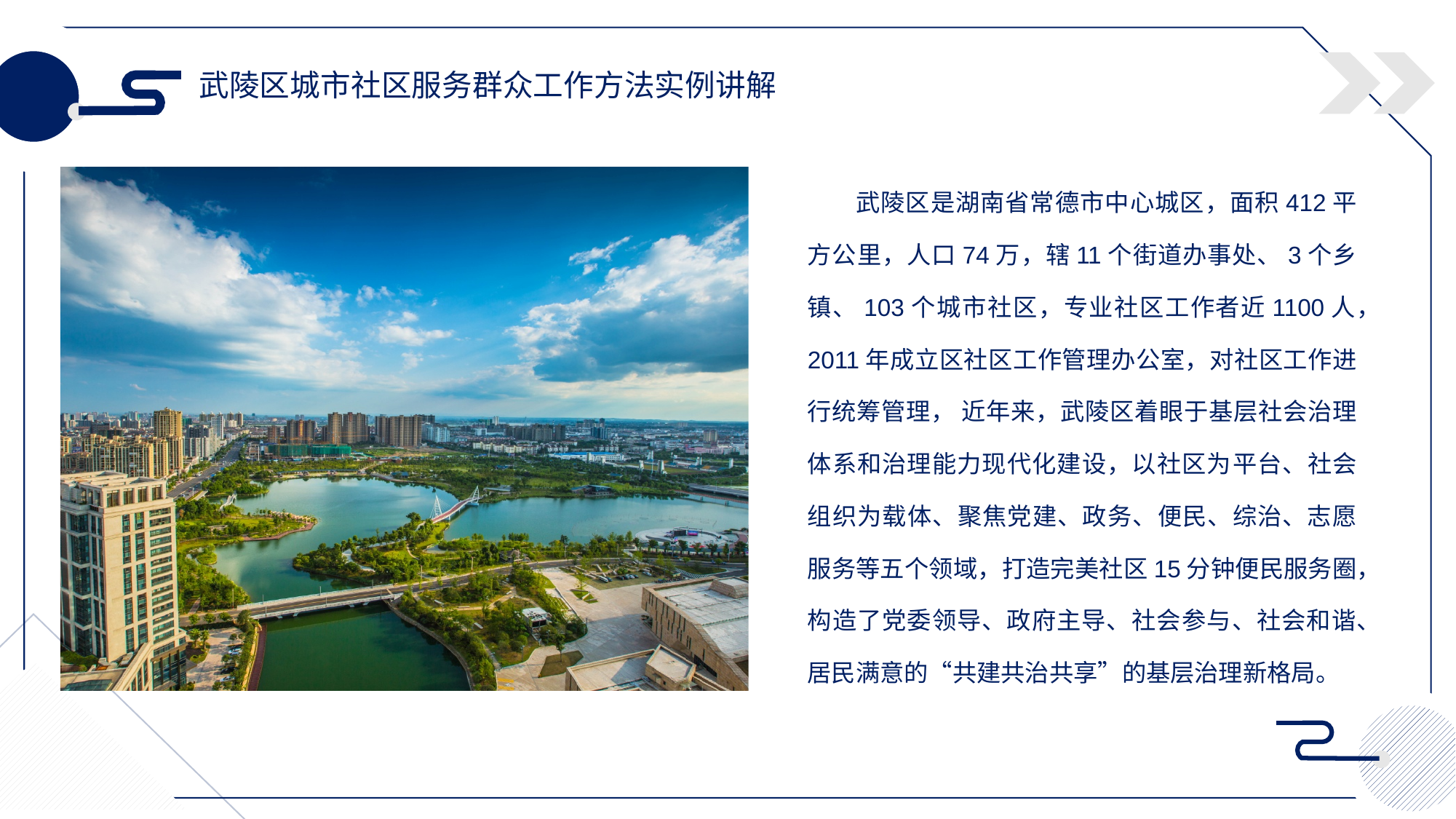

武陵区城市社区服务群众工作方法实例讲解
武陵区是湖南省常德市中心城区，面积412平方公里，人口74万，辖11个街道办事处、3个乡镇、103个城市社区，专业社区工作者近1100人，2011年成立区社区工作管理办公室，对社区工作进行统筹管理， 近年来，武陵区着眼于基层社会治理体系和治理能力现代化建设，以社区为平台、社会组织为载体、聚焦党建、政务、便民、综治、志愿服务等五个领域，打造完美社区15分钟便民服务圈，构造了党委领导、政府主导、社会参与、社会和谐、居民满意的“共建共治共享”的基层治理新格局。